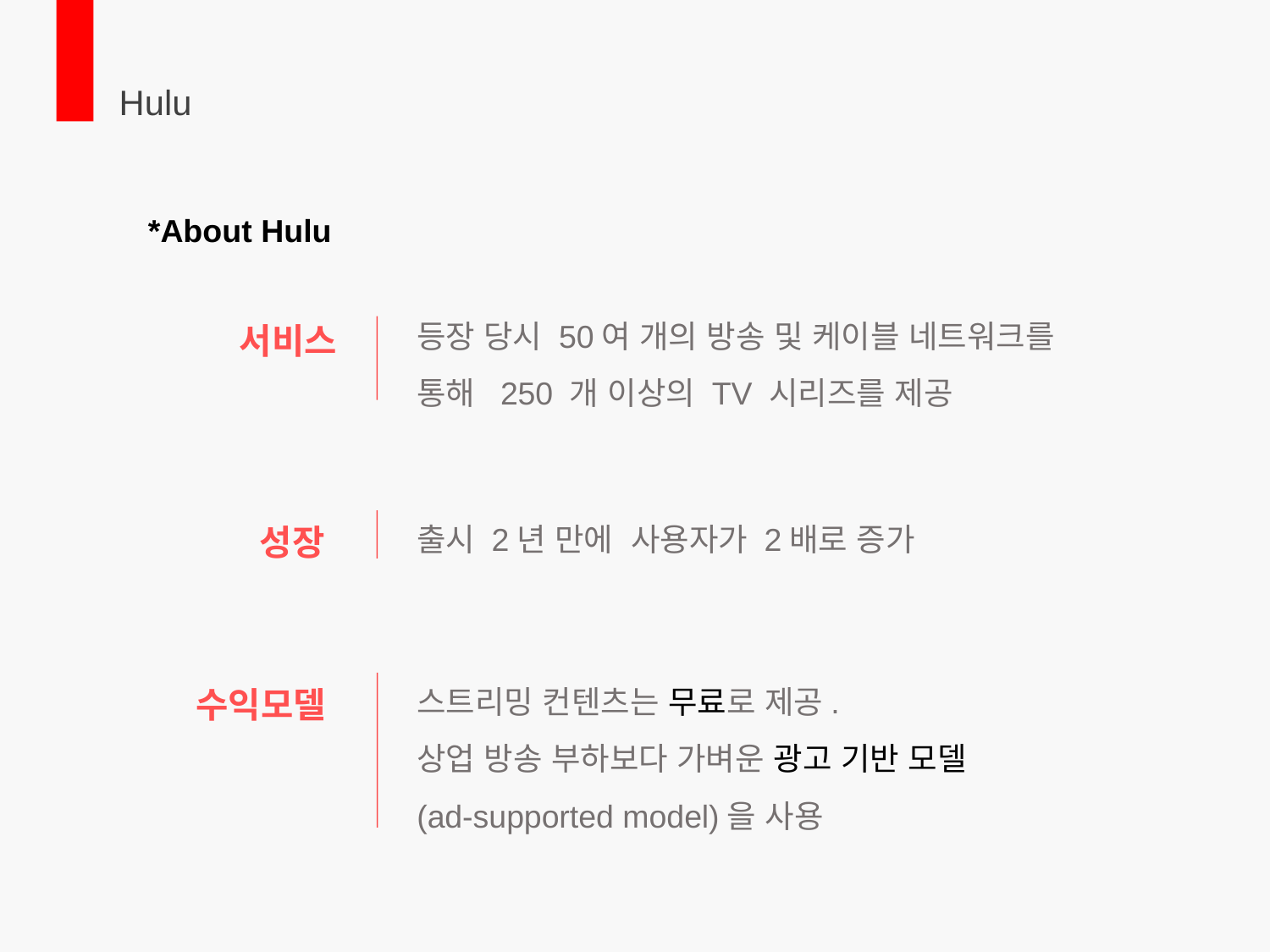

Hulu
*About Hulu
서비스
등장 당시 50여 개의 방송 및 케이블 네트워크를
통해  250 개 이상의 TV 시리즈를 제공
성장
출시 2년 만에  사용자가 2배로 증가
수익모델
스트리밍 컨텐츠는 무료로 제공.
상업 방송 부하보다 가벼운 광고 기반 모델
(ad-supported model)을 사용